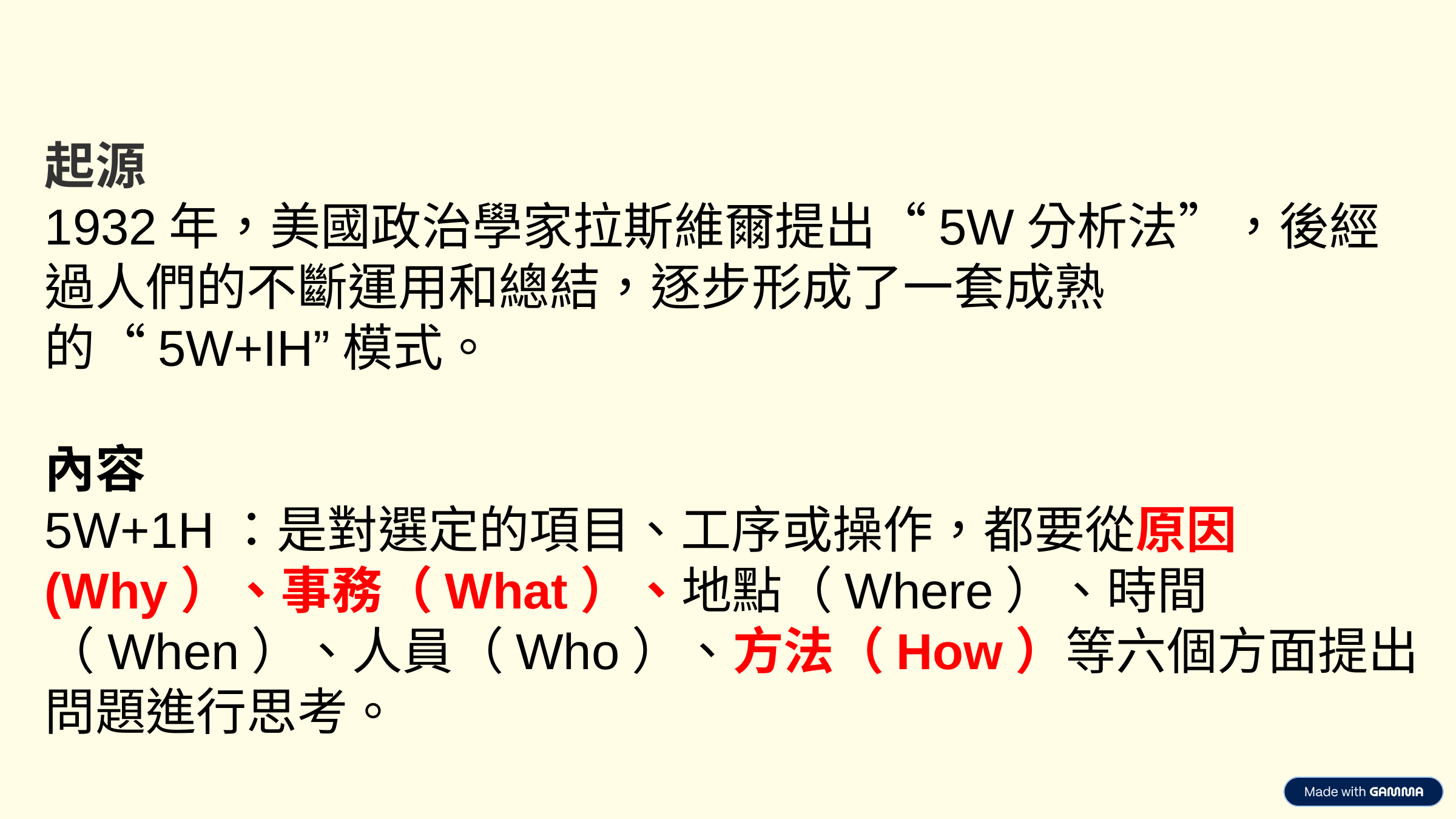

起源
1932年，美國政治學家拉斯維爾提出“5W分析法”，後經過人們的不斷運用和總結，逐步形成了一套成熟的“5W+IH”模式。

內容
5W+1H：是對選定的項目、工序或操作，都要從原因(Why）、事務（What）、地點（Where）、時間（When）、人員（Who）、方法（How）等六個方面提出問題進行思考。